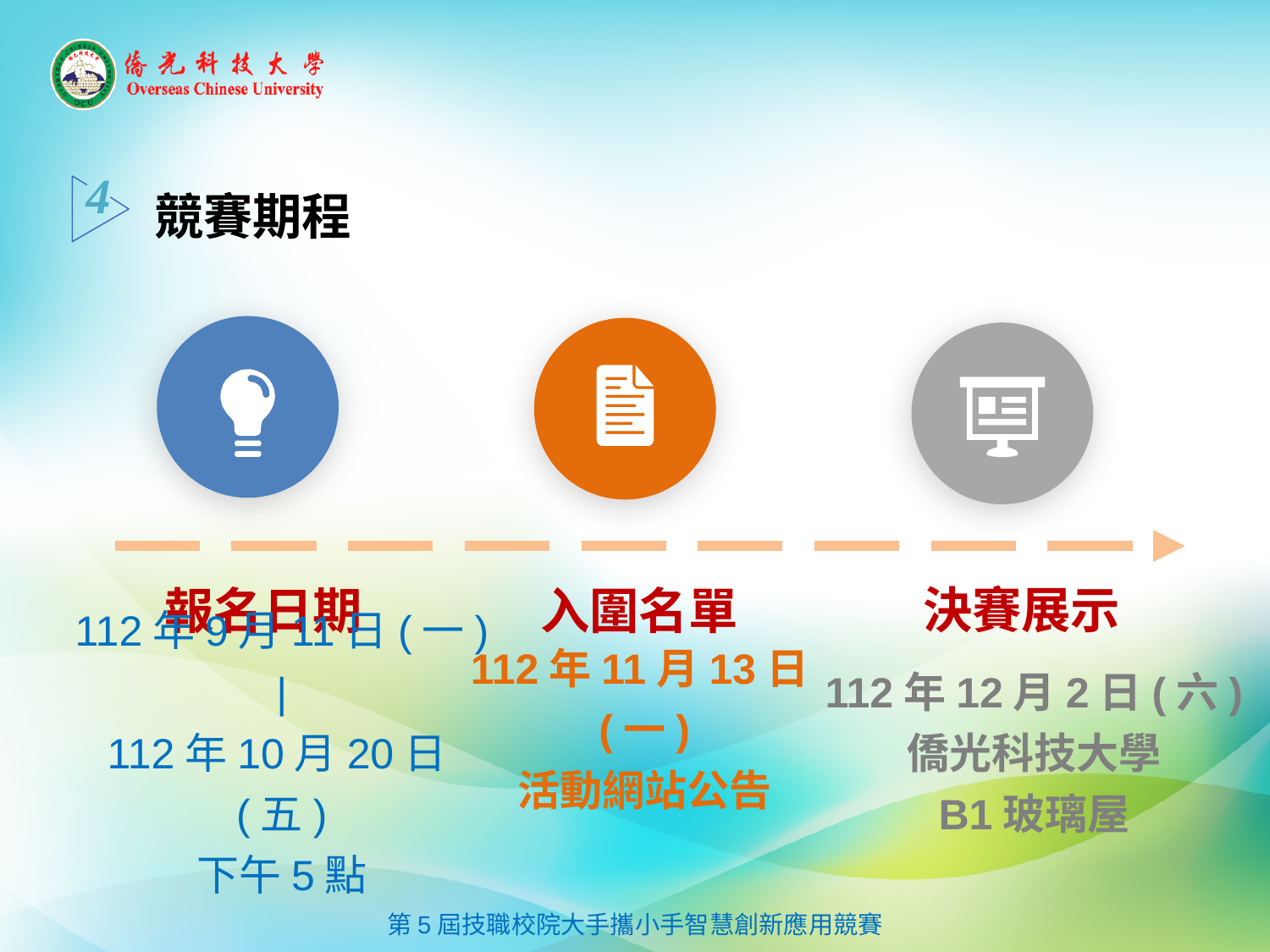

4

競賽期程

決賽展示
報名日期
入圍名單
112年9月11日(一)
|
112年10月20日(五)
下午5點
112年12月2日(六)
僑光科技大學
B1玻璃屋
112年11月13日(一)
活動網站公告